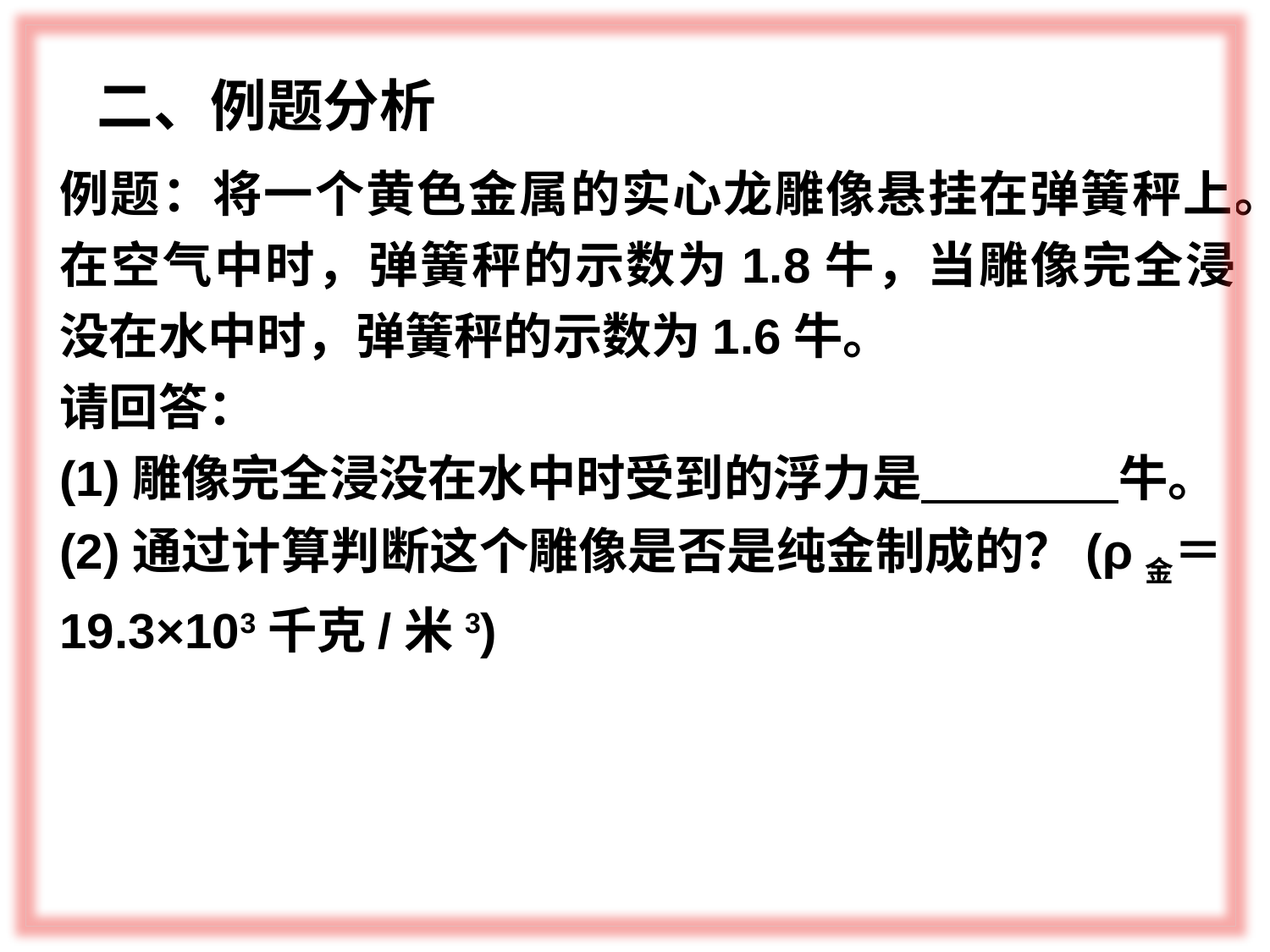

二、例题分析
例题：将一个黄色金属的实心龙雕像悬挂在弹簧秤上。在空气中时，弹簧秤的示数为1.8牛，当雕像完全浸没在水中时，弹簧秤的示数为1.6牛。
请回答：
(1)雕像完全浸没在水中时受到的浮力是　　　　牛。
(2)通过计算判断这个雕像是否是纯金制成的？(ρ金＝19.3×103千克/米3)